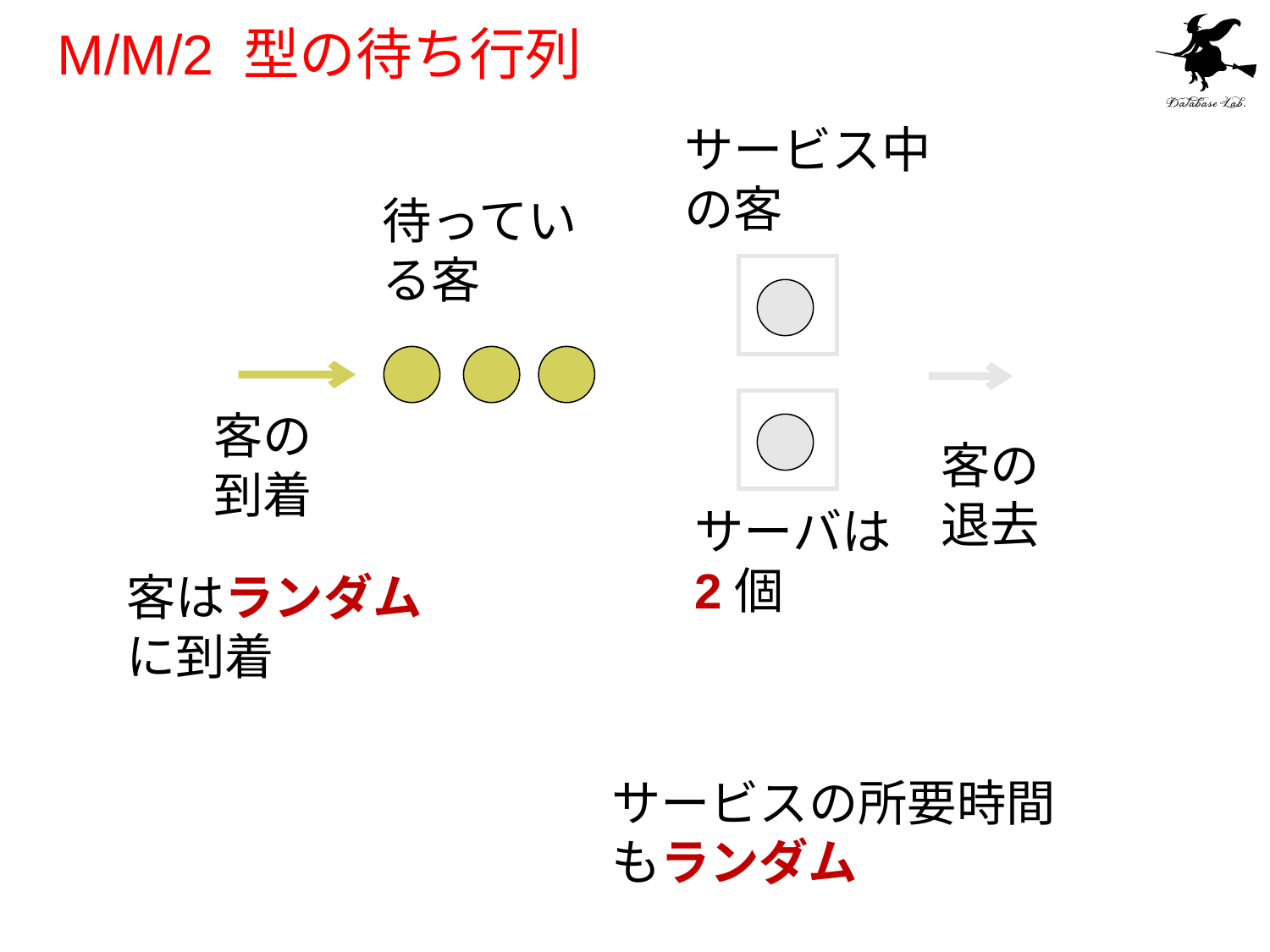

# M/M/2 型の待ち行列
サービス中の客
待っている客

客の到着

客の退去
サーバは2個
客はランダムに到着
サービスの所要時間もランダム